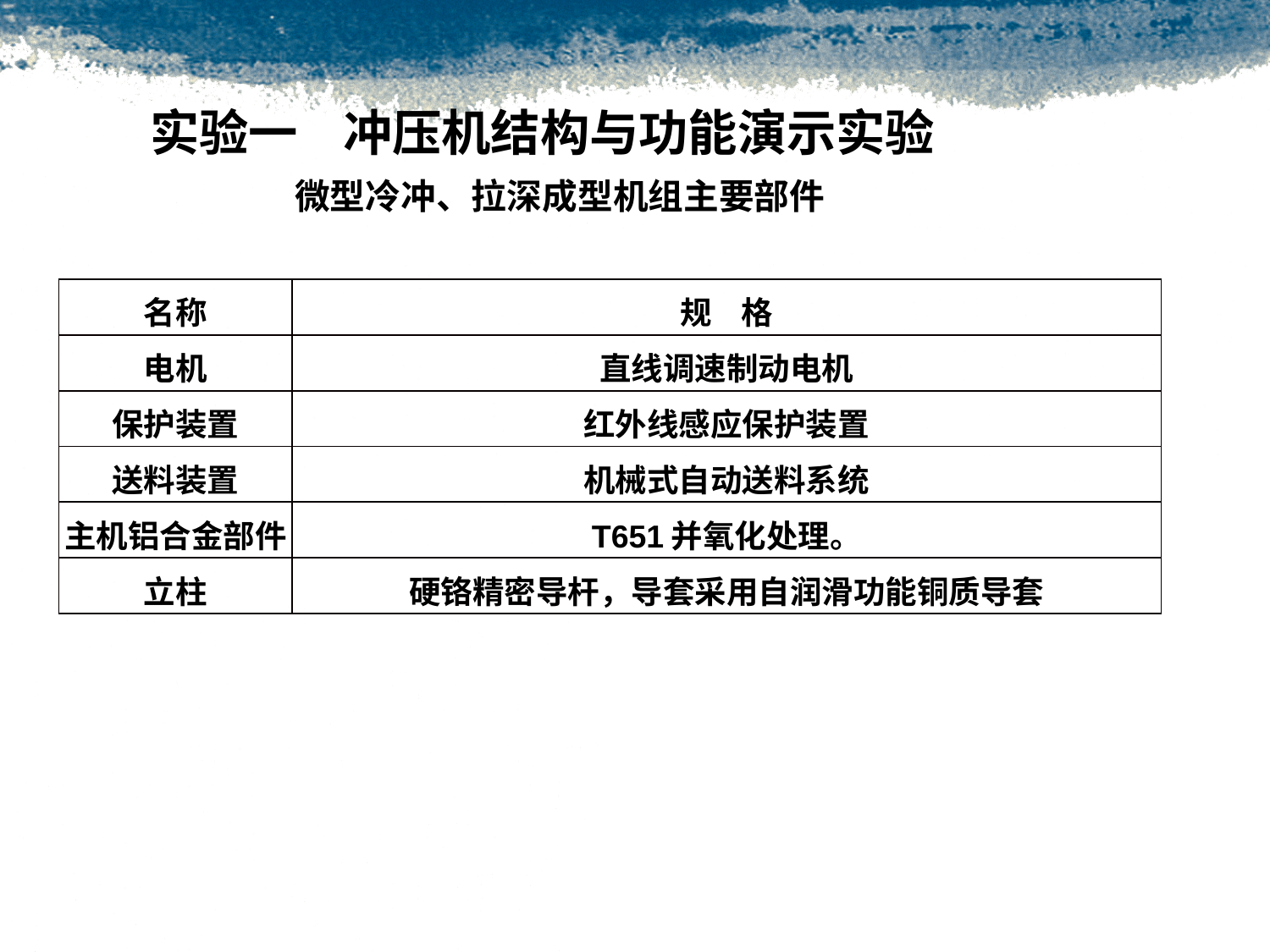

#
实验一    冲压机结构与功能演示实验
微型冷冲、拉深成型机组主要部件
| 名称 | 规 格 |
| --- | --- |
| 电机 | 直线调速制动电机 |
| 保护装置 | 红外线感应保护装置 |
| 送料装置 | 机械式自动送料系统 |
| 主机铝合金部件 | T651并氧化处理。 |
| 立柱 | 硬铬精密导杆，导套采用自润滑功能铜质导套 |